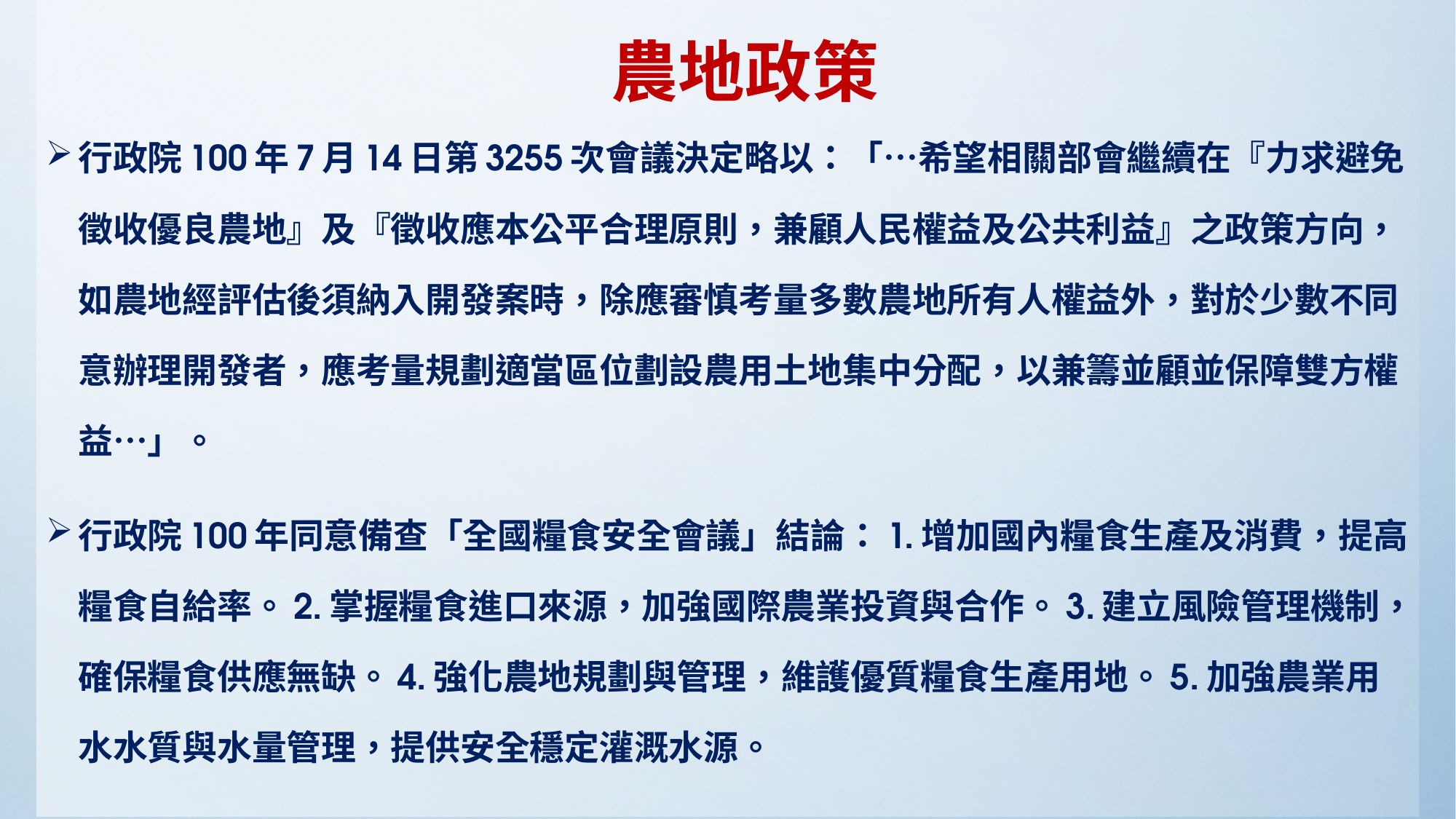

# 農地政策
行政院100年7月14日第3255次會議決定略以：「…希望相關部會繼續在『力求避免徵收優良農地』及『徵收應本公平合理原則，兼顧人民權益及公共利益』之政策方向，如農地經評估後須納入開發案時，除應審慎考量多數農地所有人權益外，對於少數不同意辦理開發者，應考量規劃適當區位劃設農用土地集中分配，以兼籌並顧並保障雙方權益…」。
行政院100年同意備查「全國糧食安全會議」結論：1.增加國內糧食生產及消費，提高糧食自給率。2.掌握糧食進口來源，加強國際農業投資與合作。3.建立風險管理機制，確保糧食供應無缺。4.強化農地規劃與管理，維護優質糧食生產用地。5.加強農業用水水質與水量管理，提供安全穩定灌溉水源。